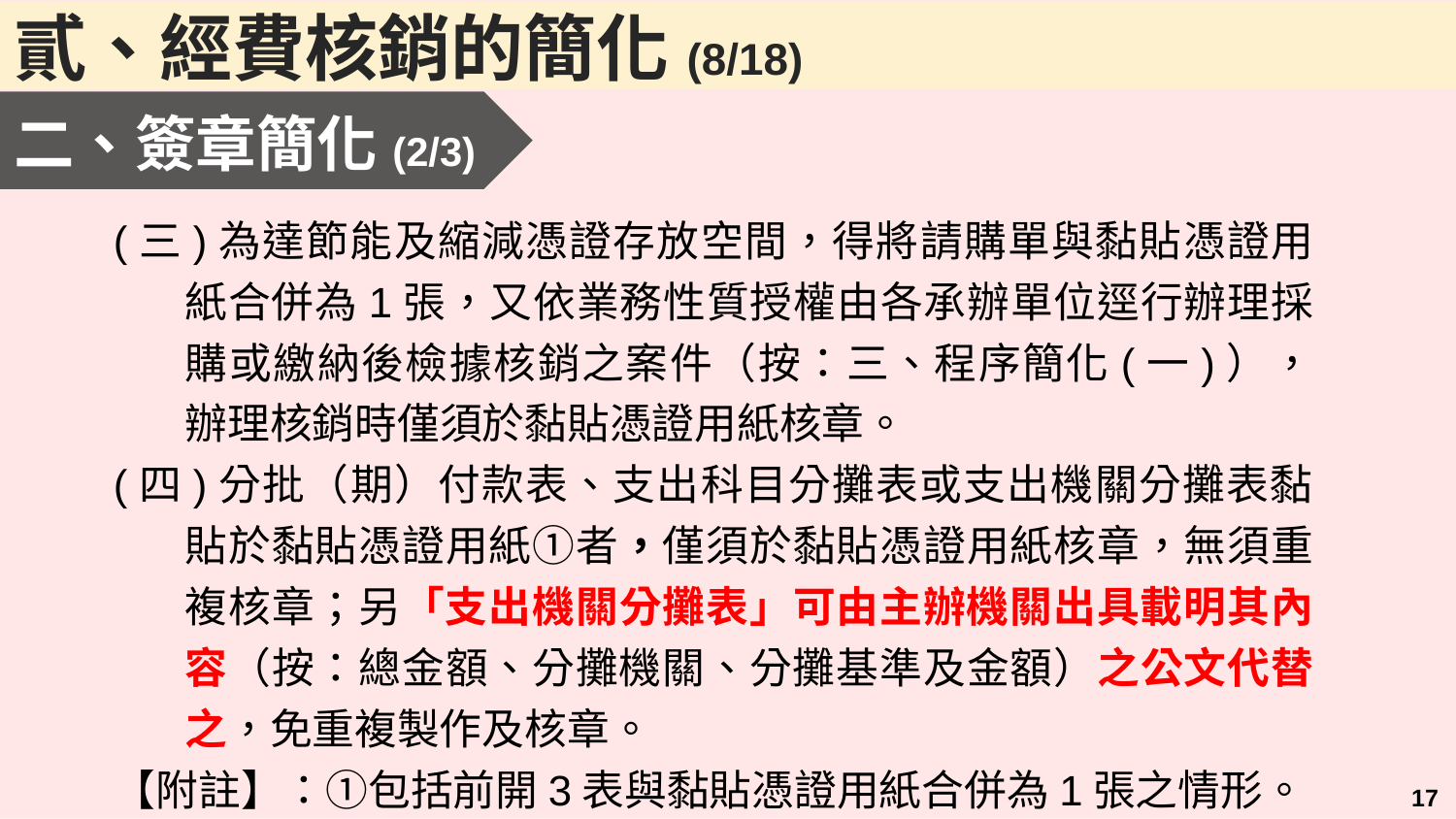

貳、經費核銷的簡化(8/18)

二、簽章簡化(2/3)
(三)為達節能及縮減憑證存放空間，得將請購單與黏貼憑證用紙合併為1張，又依業務性質授權由各承辦單位逕行辦理採購或繳納後檢據核銷之案件（按：三、程序簡化(一)），辦理核銷時僅須於黏貼憑證用紙核章。
(四)分批（期）付款表、支出科目分攤表或支出機關分攤表黏貼於黏貼憑證用紙①者，僅須於黏貼憑證用紙核章，無須重複核章；另「支出機關分攤表」可由主辦機關出具載明其內容（按：總金額、分攤機關、分攤基準及金額）之公文代替之，免重複製作及核章。
【附註】：①包括前開3表與黏貼憑證用紙合併為1張之情形。
17